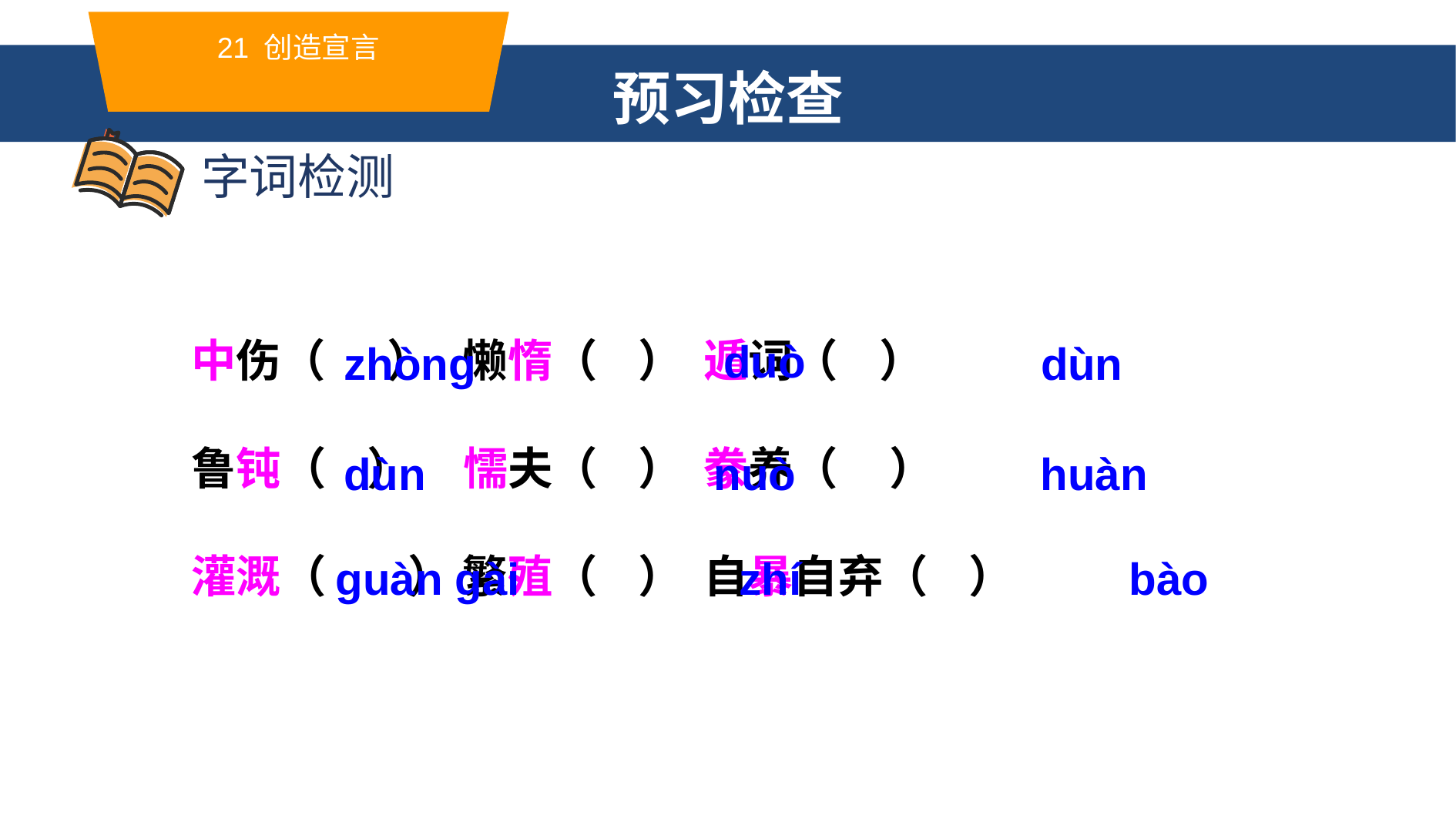

21 创造宣言

预习检查

字词检测

中伤（      ）   懒惰（    ）  遁词（    ）
鲁钝（    ）     懦夫（    ）  豢养（     ）
灌溉（        ） 繁殖（    ）  自暴自弃（    ）
duò
zhònɡ
dùn
dùn
nuò
huàn
ɡuàn ɡài
zhí
bào